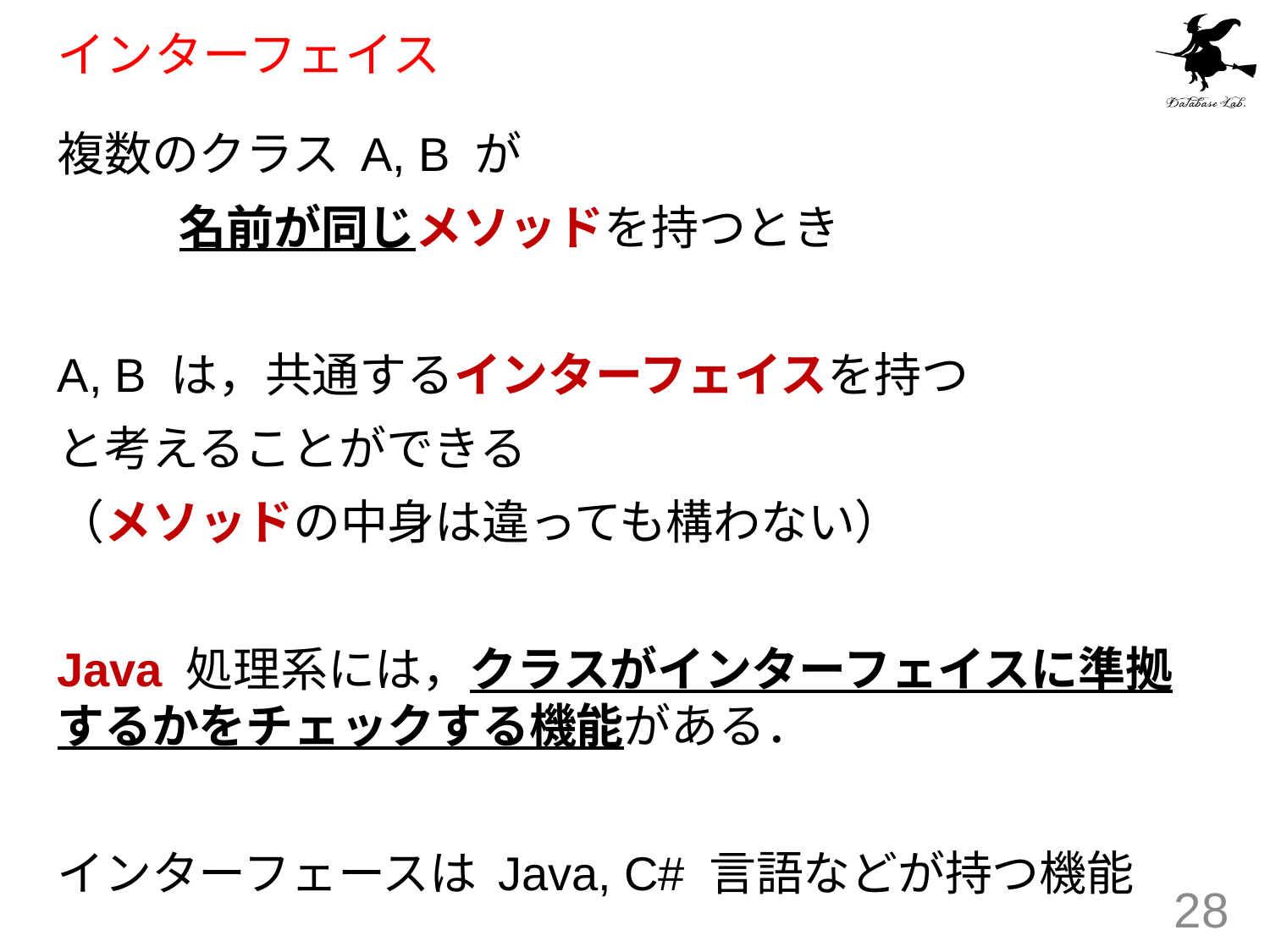

# インターフェイス
複数のクラス A, B が
	名前が同じメソッドを持つとき

A, B は，共通するインターフェイスを持つ
と考えることができる
（メソッドの中身は違っても構わない）

Java 処理系には，クラスがインターフェイスに準拠するかをチェックする機能がある．

インターフェースは Java, C# 言語などが持つ機能
28